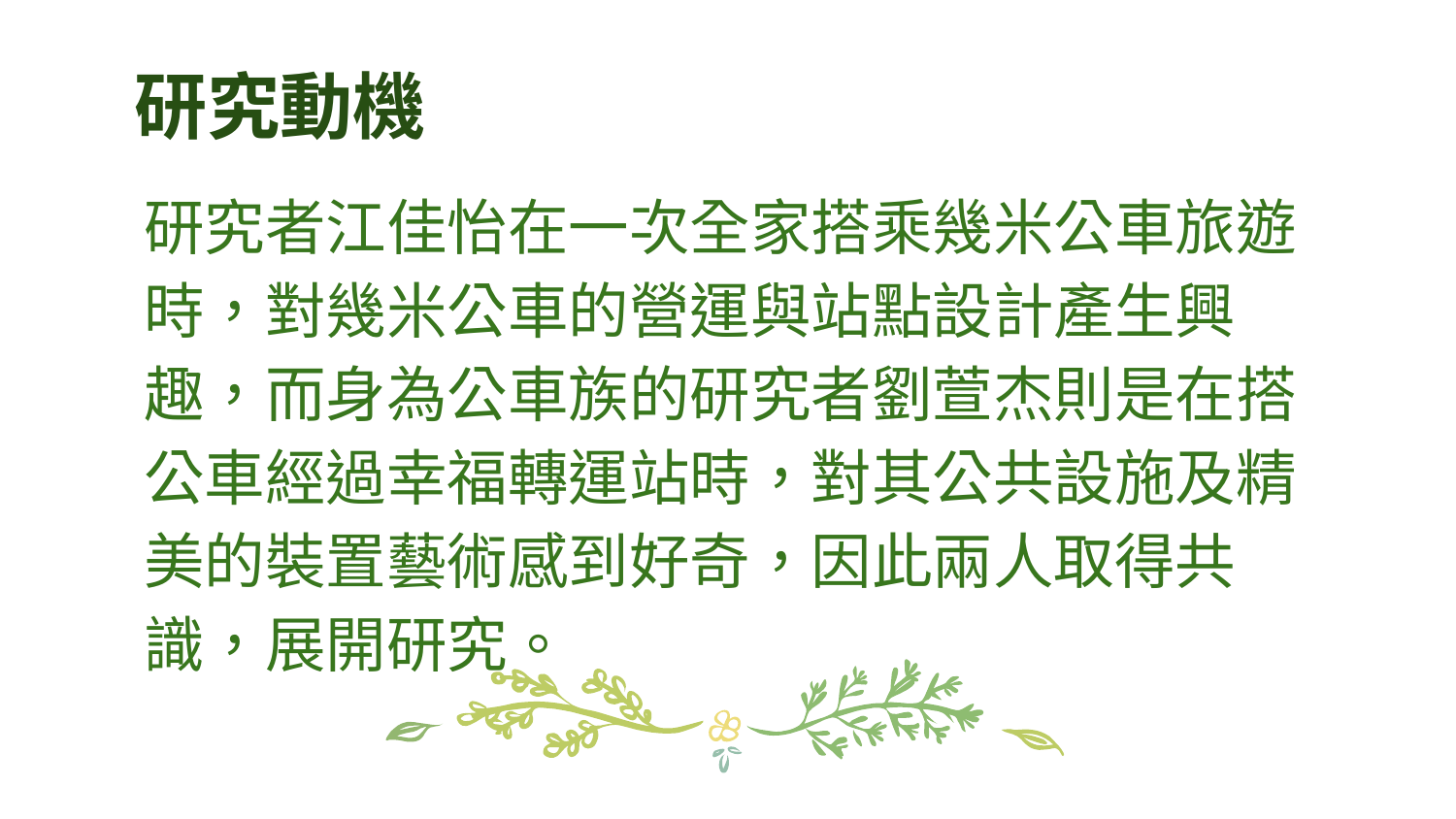

研究動機
研究者江佳怡在一次全家搭乘幾米公車旅遊時，對幾米公車的營運與站點設計產生興趣，而身為公車族的研究者劉萱杰則是在搭公車經過幸福轉運站時，對其公共設施及精美的裝置藝術感到好奇，因此兩人取得共識，展開研究。